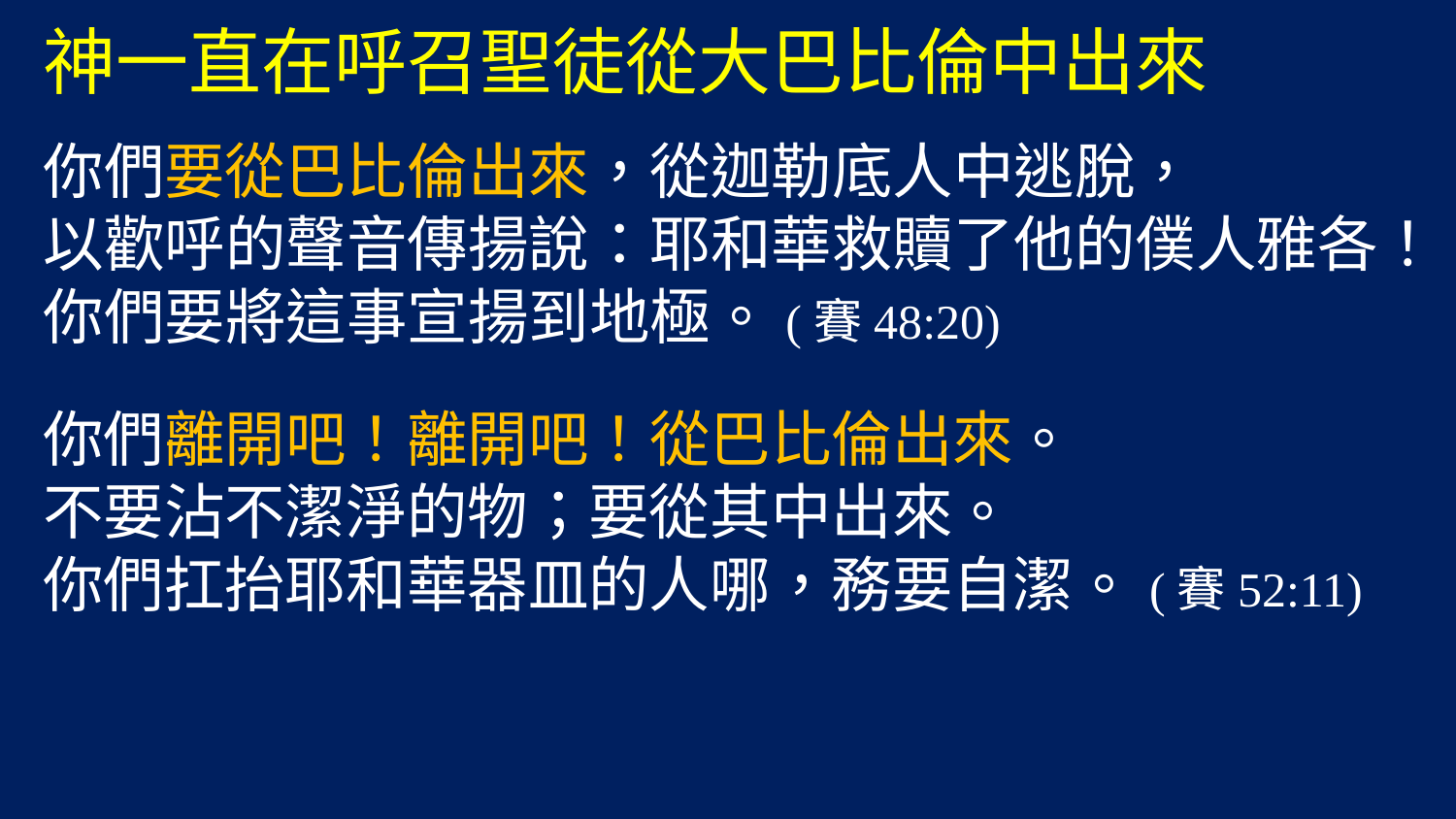

# 神一直在呼召聖徒從大巴比倫中出來 你們要從巴比倫出來，從迦勒底人中逃脫， 以歡呼的聲音傳揚說：耶和華救贖了他的僕人雅各！你們要將這事宣揚到地極。(賽48:20)

你們離開吧！離開吧！從巴比倫出來。
不要沾不潔淨的物；要從其中出來。
你們扛抬耶和華器皿的人哪，務要自潔。(賽52:11)